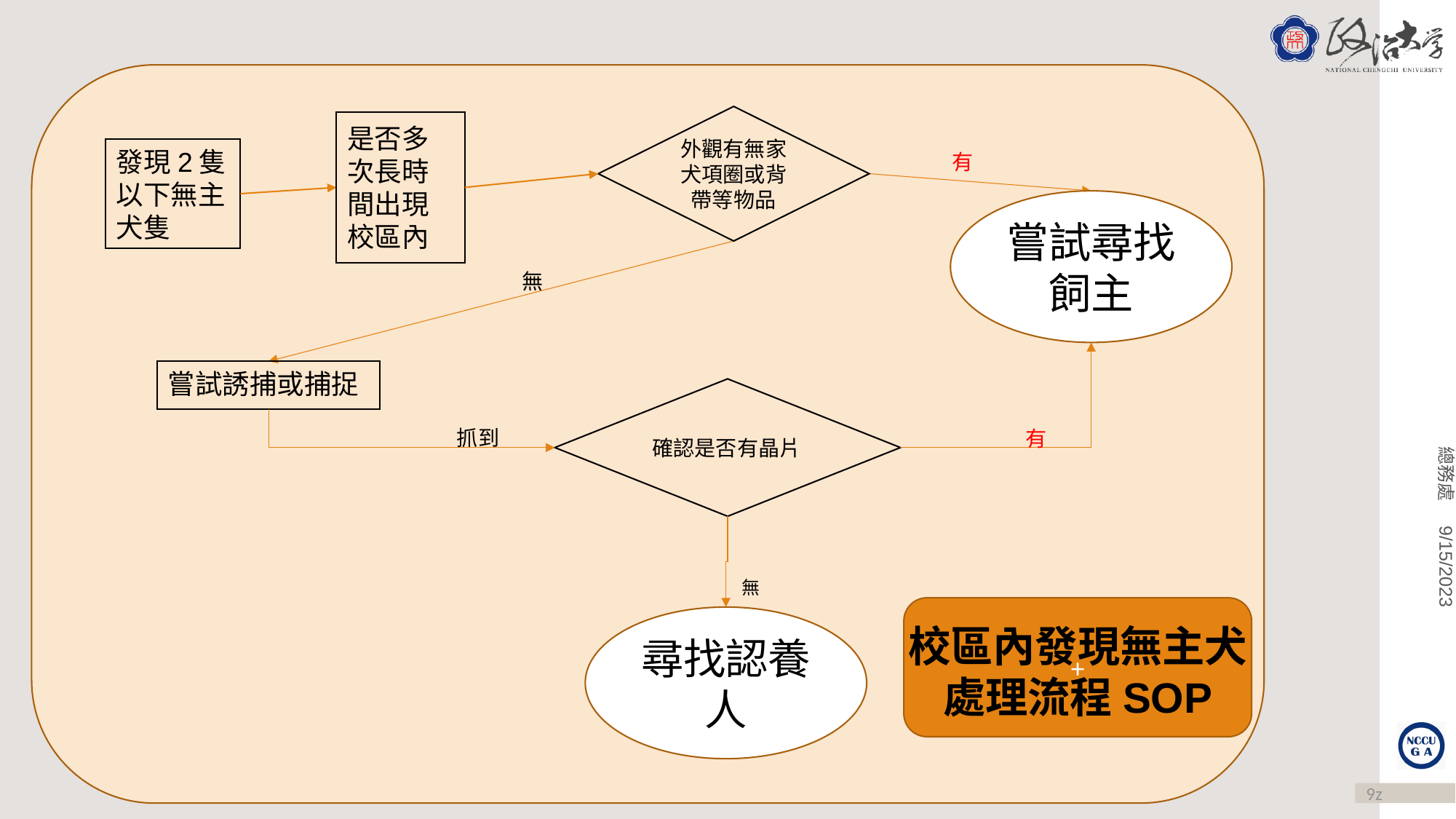

外觀有無家犬項圈或背帶等物品
是否多次長時間出現校區內
發現2隻以下無主犬隻
有
嘗試尋找飼主
無
嘗試誘捕或捕捉
確認是否有晶片
抓到
有

無

校區內發現無主犬處理流程SOP

+
尋找認養人
9z